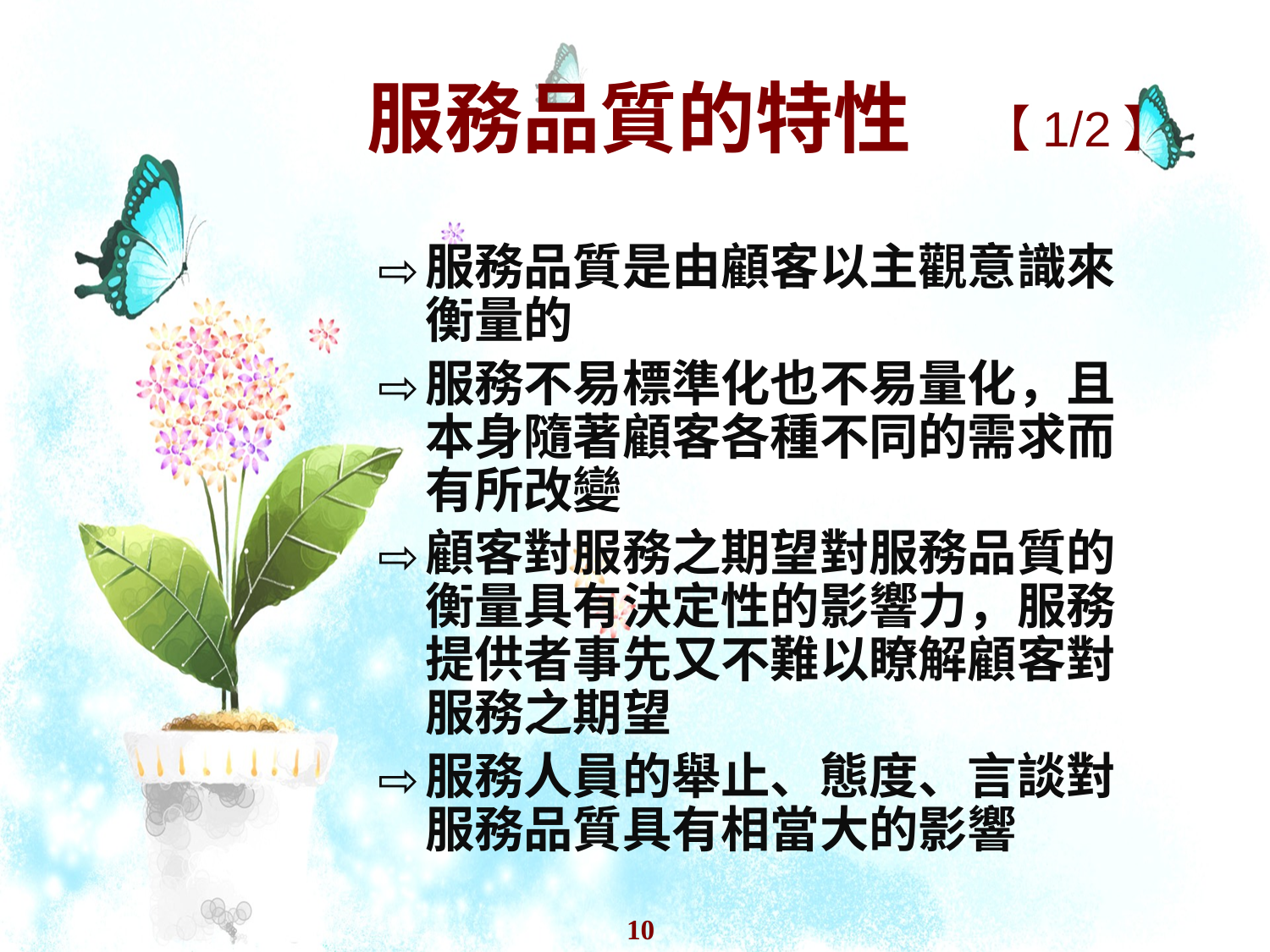

# 服務品質的特性    【1/2】
服務品質是由顧客以主觀意識來衡量的
服務不易標準化也不易量化，且本身隨著顧客各種不同的需求而有所改變
顧客對服務之期望對服務品質的衡量具有決定性的影響力，服務提供者事先又不難以瞭解顧客對服務之期望
服務人員的舉止、態度、言談對服務品質具有相當大的影響